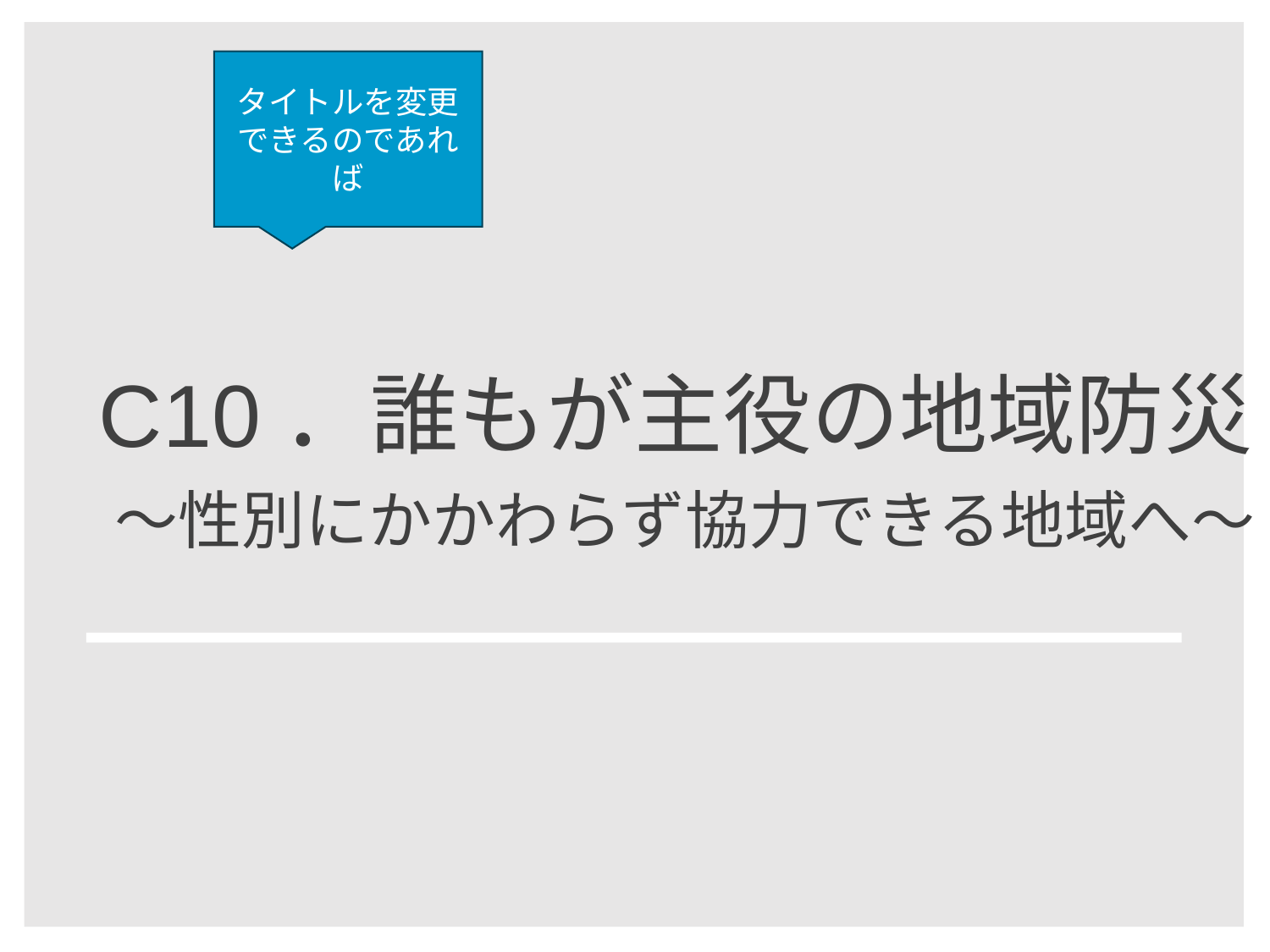

タイトルを変更できるのであれば
# C10．誰もが主役の地域防災 〜性別にかかわらず協力できる地域へ〜